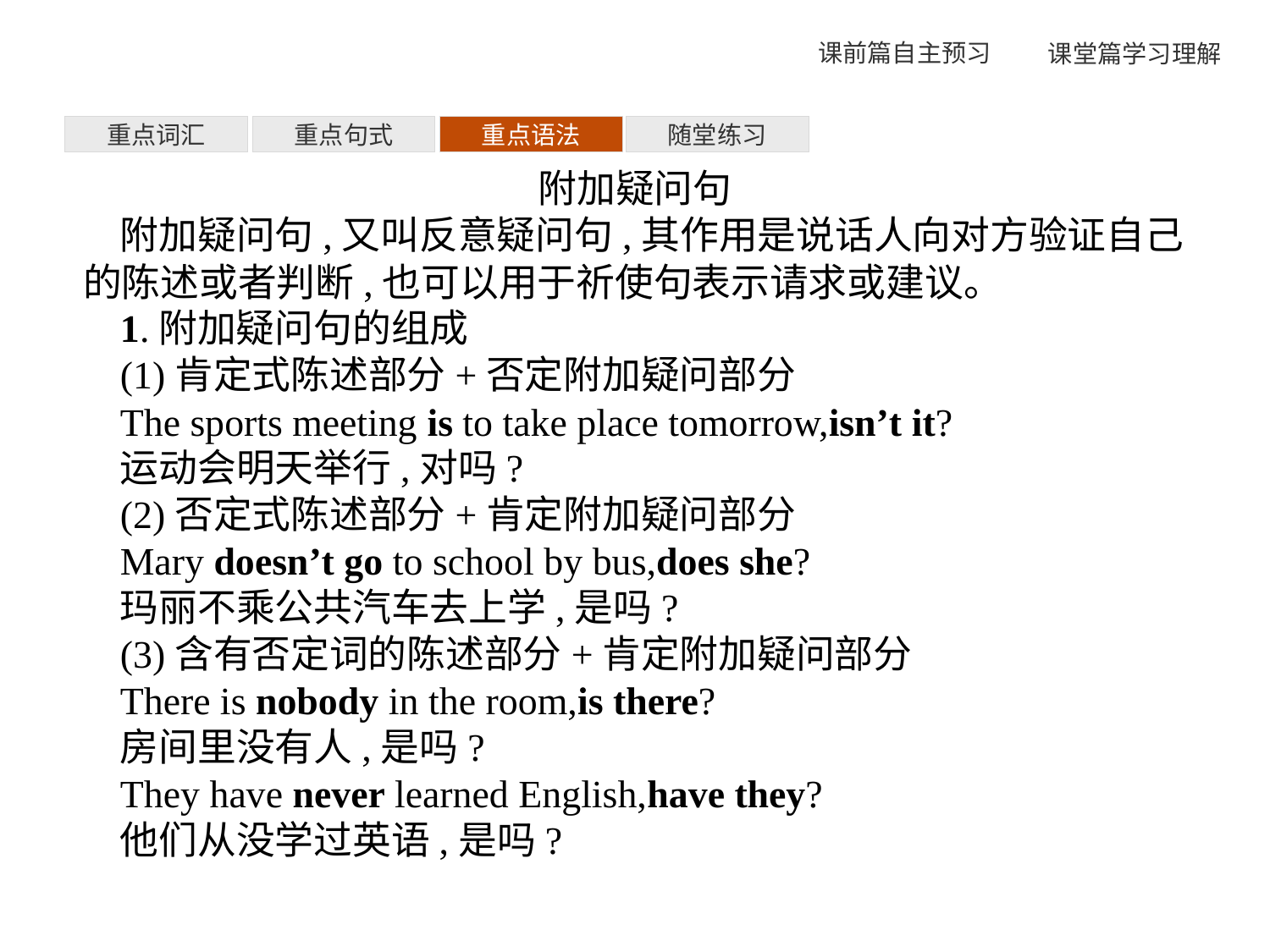

重点词汇
重点句式
重点语法
随堂练习
附加疑问句
附加疑问句,又叫反意疑问句,其作用是说话人向对方验证自己的陈述或者判断,也可以用于祈使句表示请求或建议。
1.附加疑问句的组成
(1)肯定式陈述部分+否定附加疑问部分
The sports meeting is to take place tomorrow,isn’t it?
运动会明天举行,对吗?
(2)否定式陈述部分+肯定附加疑问部分
Mary doesn’t go to school by bus,does she?
玛丽不乘公共汽车去上学,是吗?
(3)含有否定词的陈述部分+肯定附加疑问部分
There is nobody in the room,is there?
房间里没有人,是吗?
They have never learned English,have they?
他们从没学过英语,是吗?